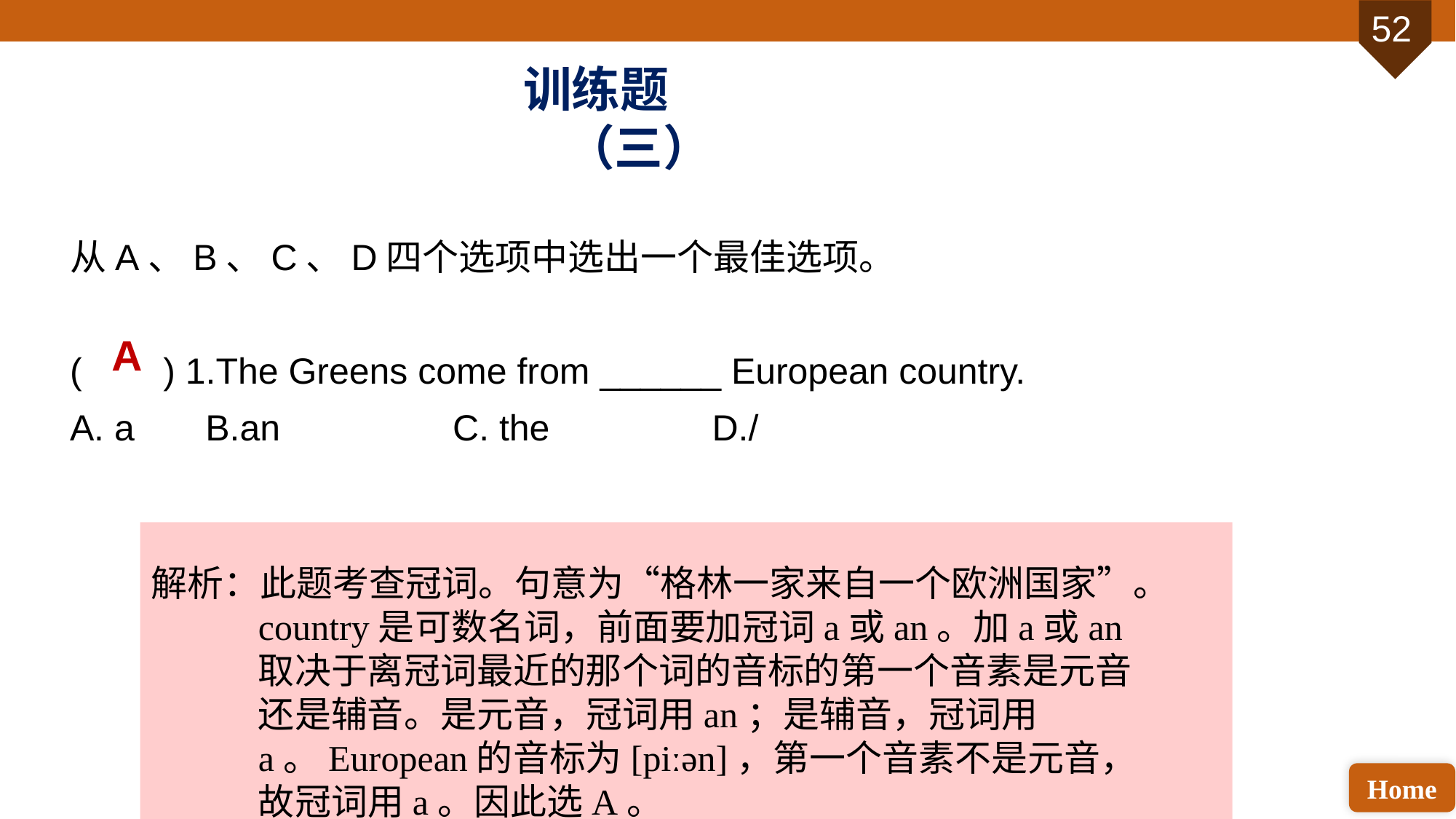

训练题（三）
从A、B、C、D四个选项中选出一个最佳选项。

(        ) 1.The Greens come from ______ European country.
A. a       B.an                 C. the                D./
A

解析：此题考查冠词。句意为“格林一家来自一个欧洲国家”。country是可数名词，前面要加冠词a或an。加a或an取决于离冠词最近的那个词的音标的第一个音素是元音还是辅音。是元音，冠词用an；是辅音，冠词用a。European的音标为[piːən]，第一个音素不是元音，故冠词用a。因此选A。